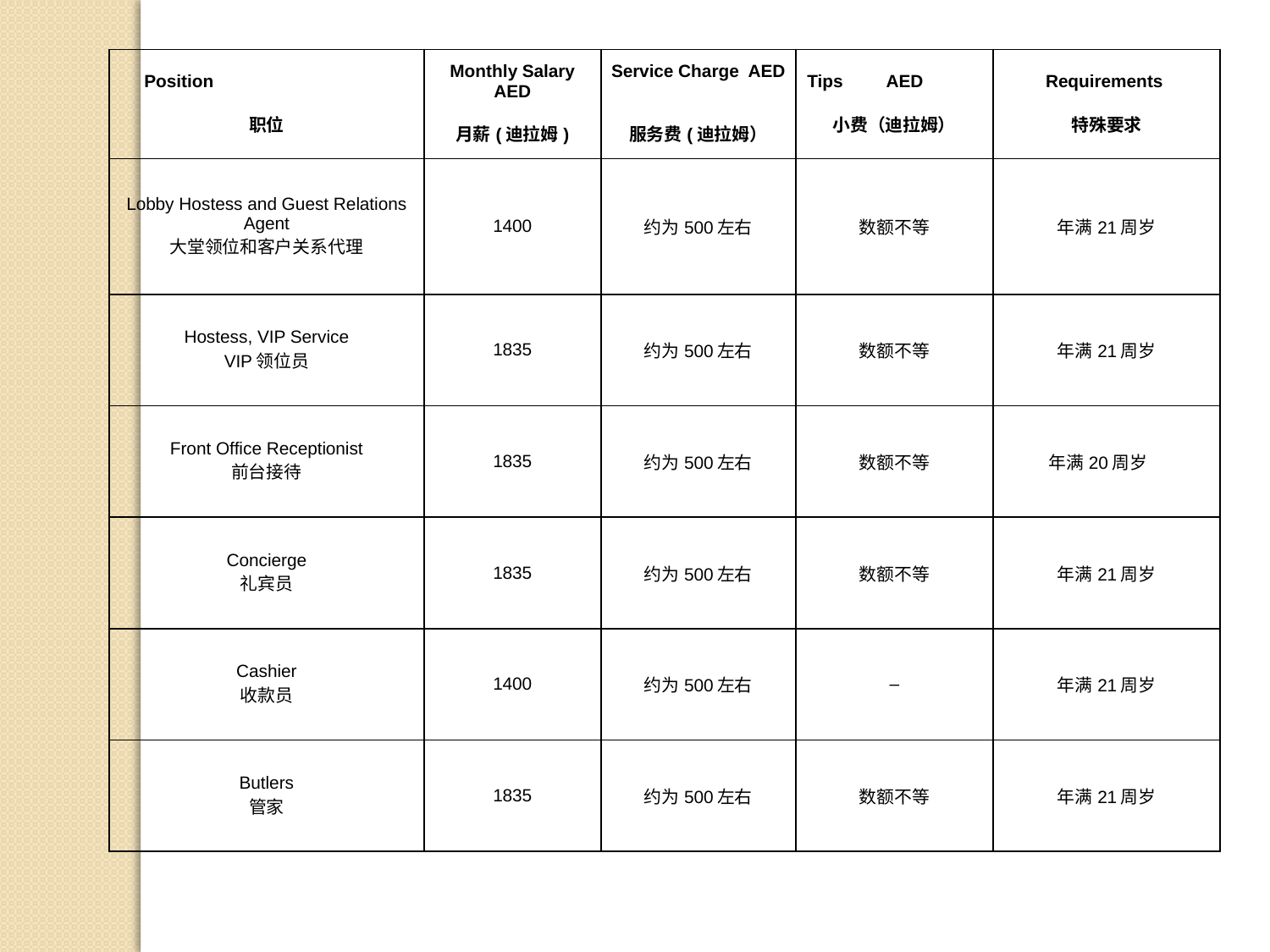

| Position 职位 | Monthly Salary AED 月薪(迪拉姆) | Service Charge AED 服务费(迪拉姆） | Tips AED 小费（迪拉姆） | Requirements 特殊要求 |
| --- | --- | --- | --- | --- |
| Lobby Hostess and Guest Relations Agent 大堂领位和客户关系代理 | 1400 | 约为500左右 | 数额不等 | 年满21周岁 |
| Hostess, VIP Service VIP领位员 | 1835 | 约为500左右 | 数额不等 | 年满21周岁 |
| Front Office Receptionist 前台接待 | 1835 | 约为500左右 | 数额不等 | 年满20周岁 |
| Concierge 礼宾员 | 1835 | 约为500左右 | 数额不等 | 年满21周岁 |
| Cashier 收款员 | 1400 | 约为500左右 | – | 年满21周岁 |
| Butlers 管家 | 1835 | 约为500左右 | 数额不等 | 年满21周岁 |